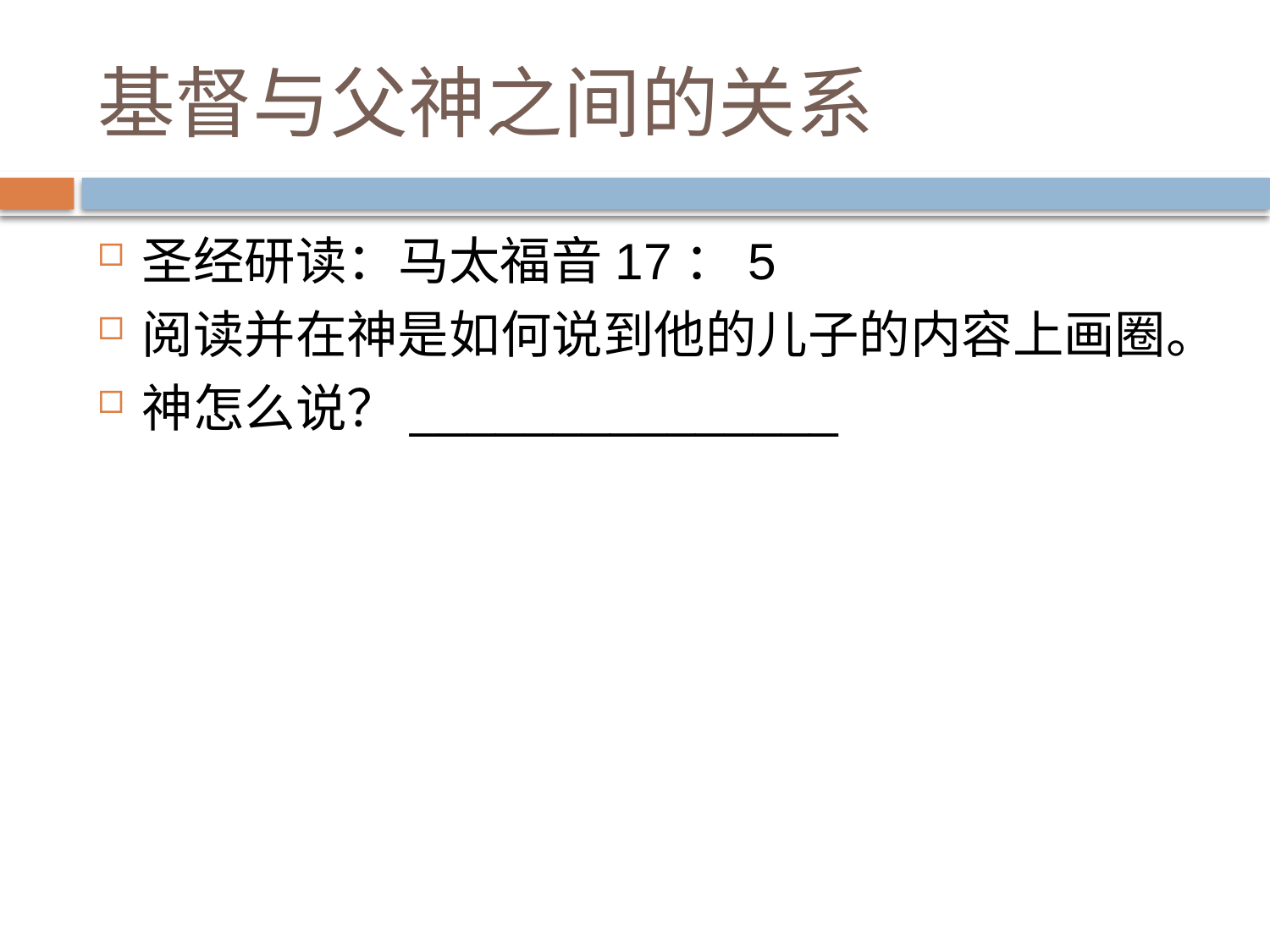

# 基督与父神之间的关系
圣经研读：马太福音17：5
阅读并在神是如何说到他的儿子的内容上画圈。
神怎么说？_______________